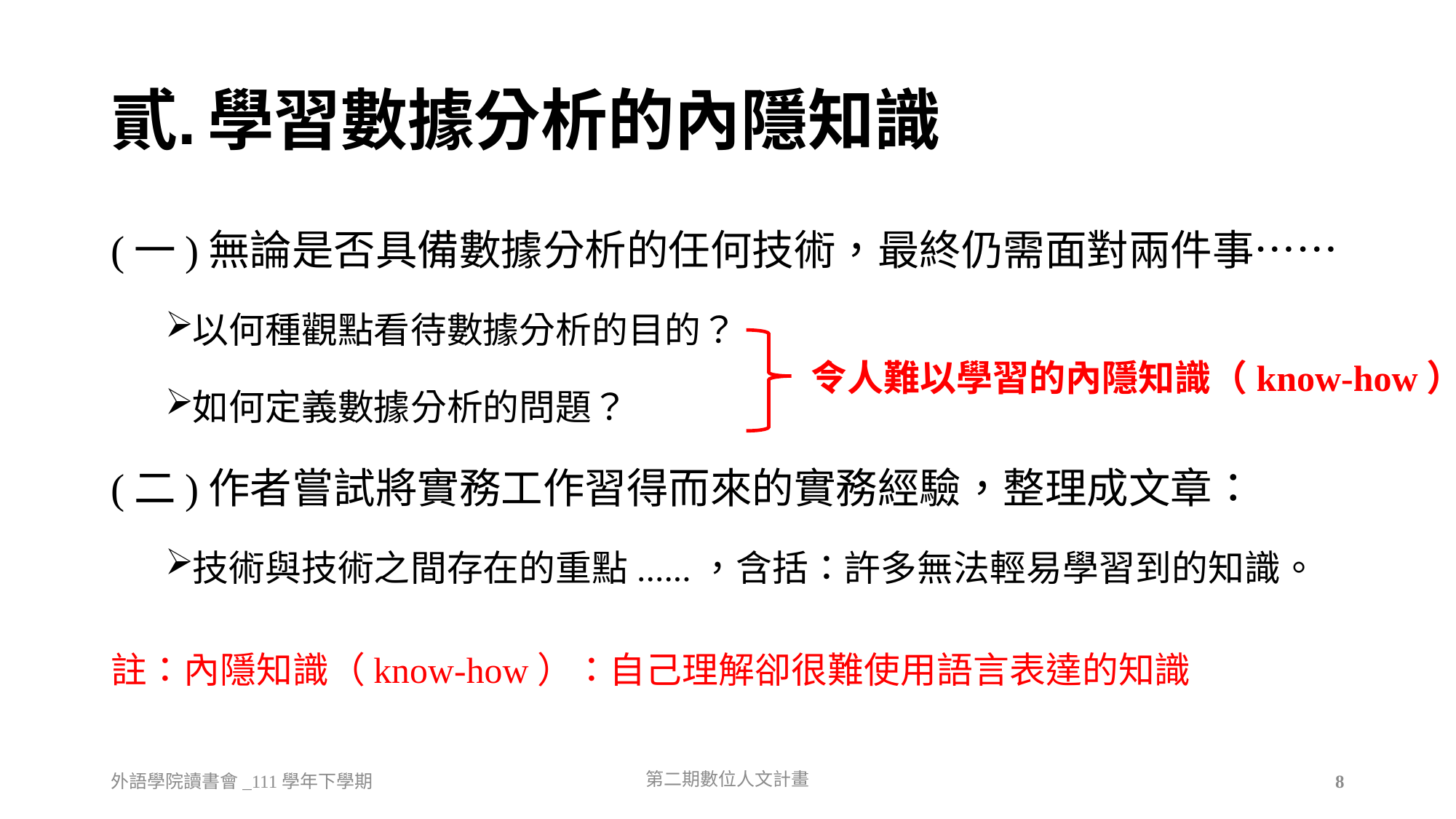

# 學習數據分析的內隱知識
(一)無論是否具備數據分析的任何技術，最終仍需面對兩件事……
以何種觀點看待數據分析的目的？
如何定義數據分析的問題？
(二)作者嘗試將實務工作習得而來的實務經驗，整理成文章：
技術與技術之間存在的重點......，含括：許多無法輕易學習到的知識。
註：內隱知識（know-how）：自己理解卻很難使用語言表達的知識

令人難以學習的內隱知識（know-how）
外語學院讀書會_111學年下學期
第二期數位人文計畫
8